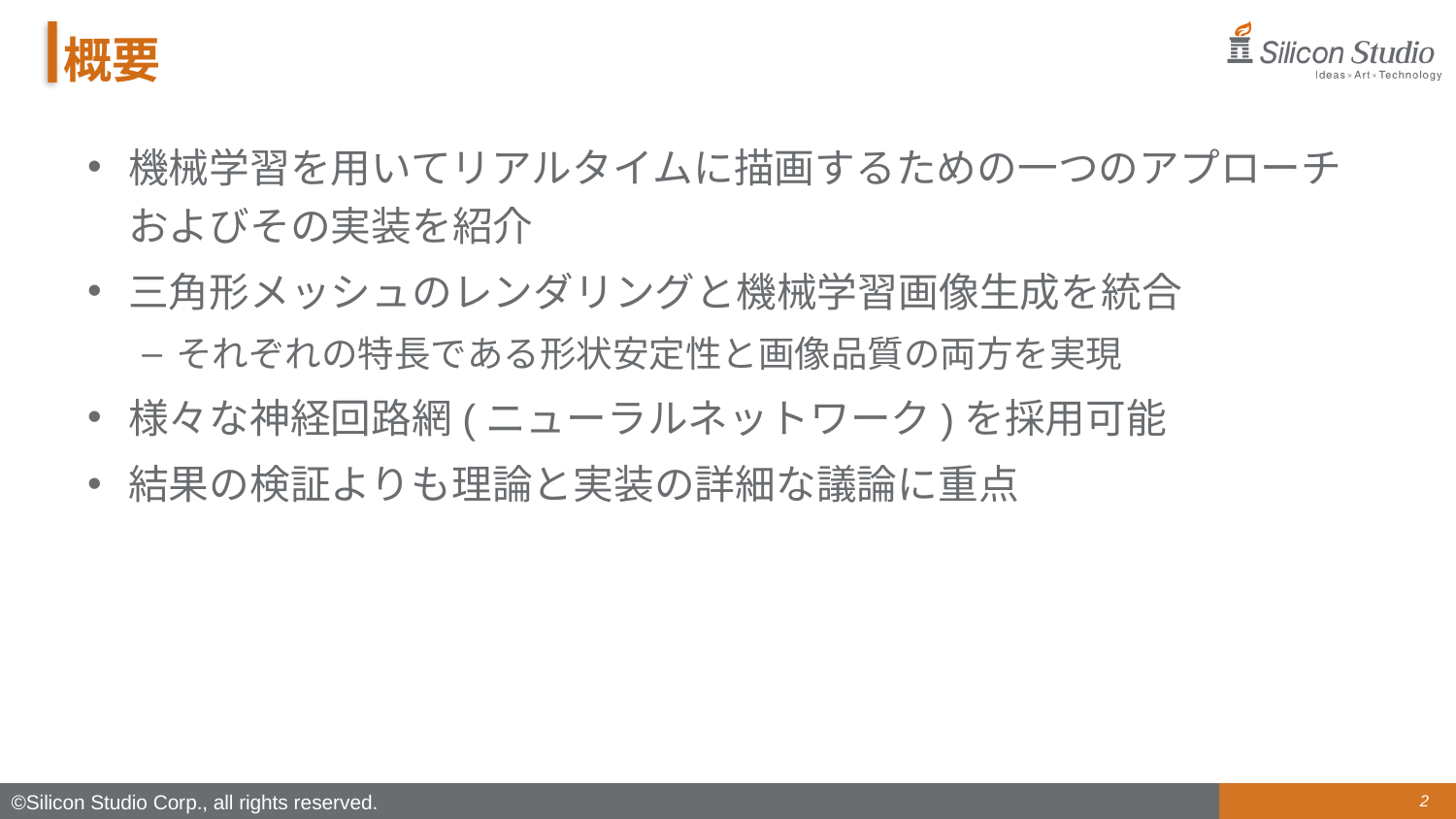

# 概要
機械学習を用いてリアルタイムに描画するための一つのアプローチおよびその実装を紹介
三角形メッシュのレンダリングと機械学習画像生成を統合
それぞれの特長である形状安定性と画像品質の両方を実現
様々な神経回路網(ニューラルネットワーク)を採用可能
結果の検証よりも理論と実装の詳細な議論に重点